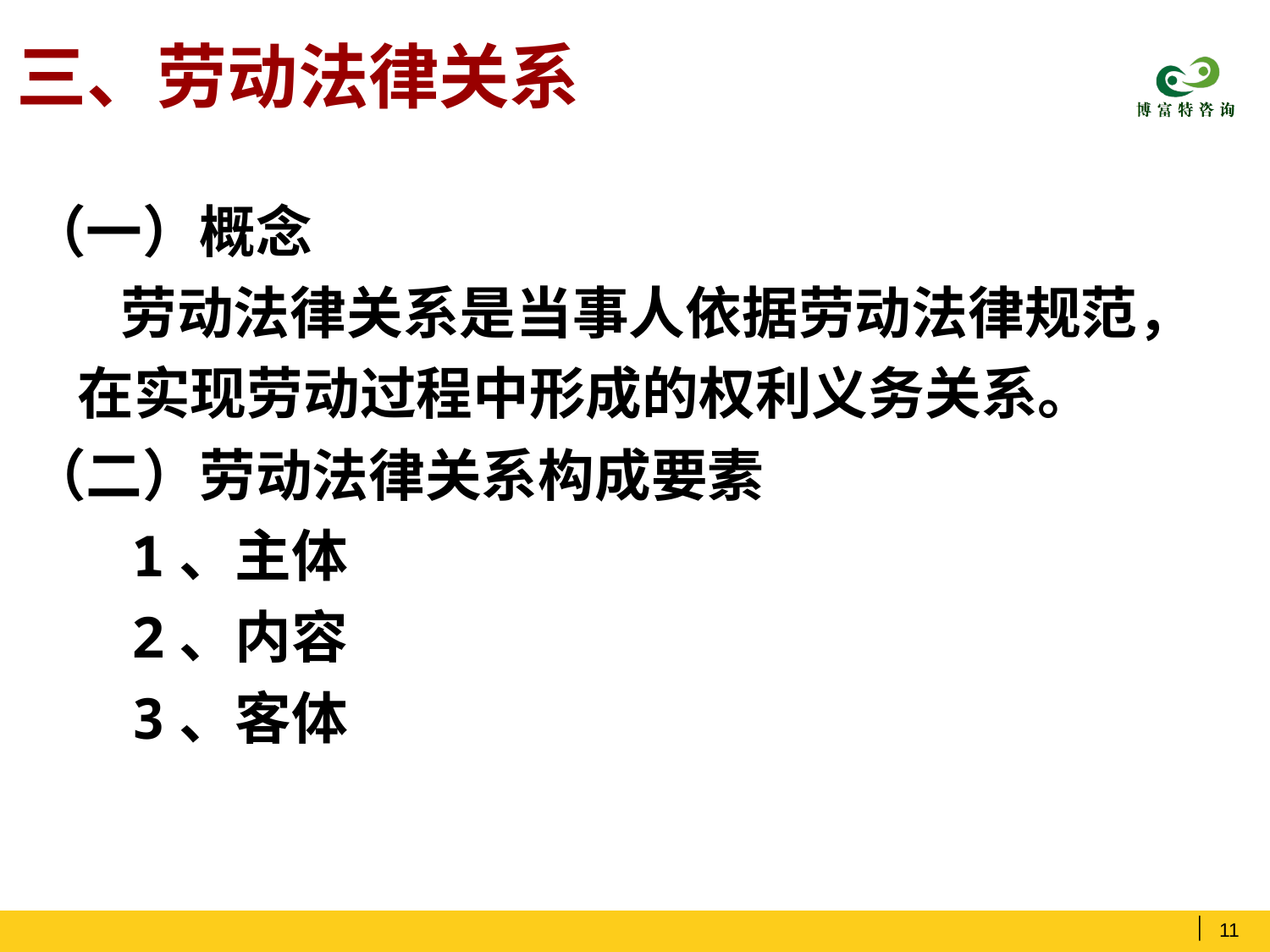

# 三、劳动法律关系
（一）概念
      劳动法律关系是当事人依据劳动法律规范，在实现劳动过程中形成的权利义务关系。
（二）劳动法律关系构成要素
   1、主体
   2、内容
   3、客体